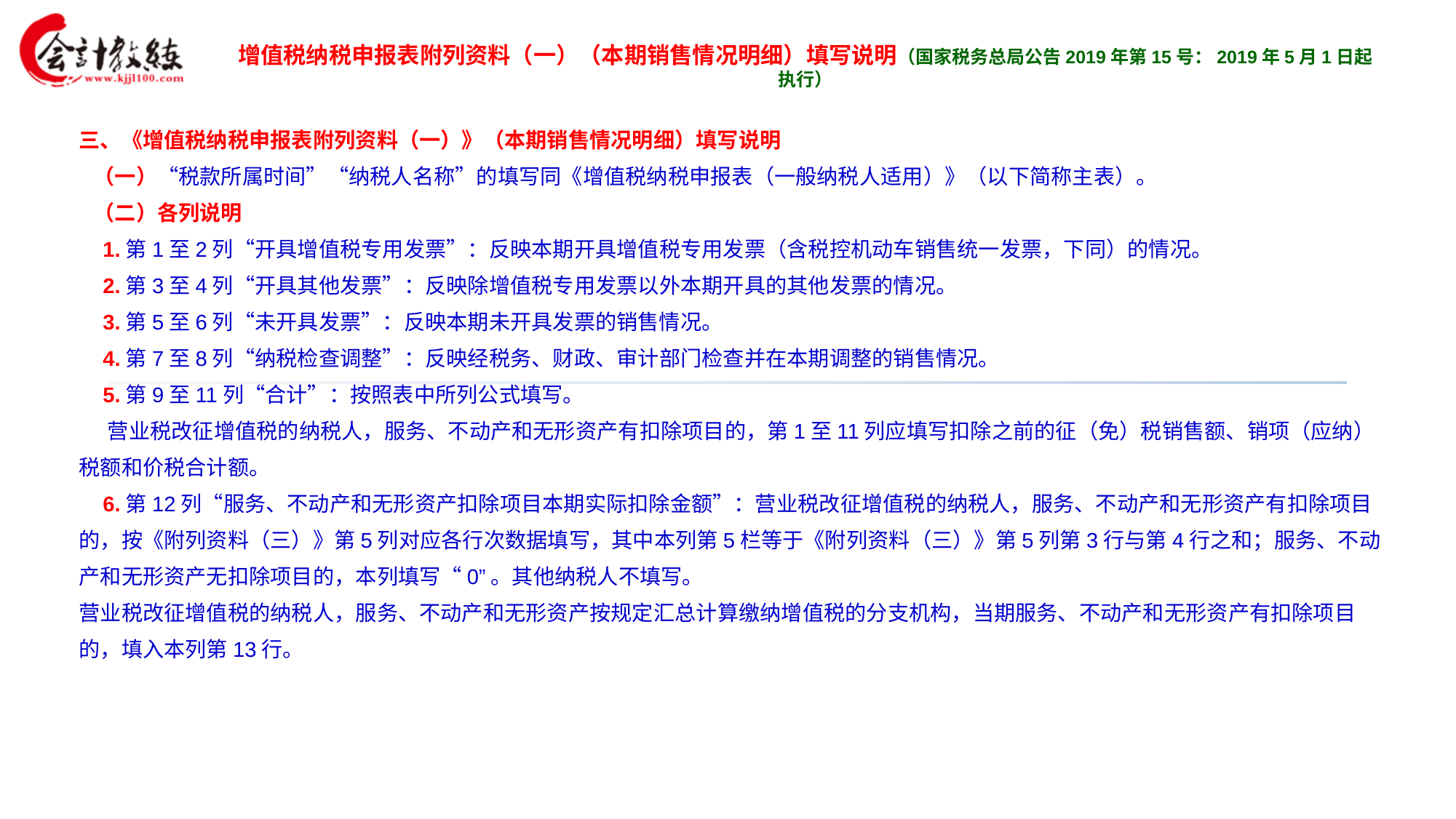

增值税纳税申报表附列资料（一）（本期销售情况明细）填写说明（国家税务总局公告2019年第15号：2019年5月1日起执行）
三、《增值税纳税申报表附列资料（一）》（本期销售情况明细）填写说明
  （一）“税款所属时间”“纳税人名称”的填写同《增值税纳税申报表（一般纳税人适用）》（以下简称主表）。
  （二）各列说明
    1.第1至2列“开具增值税专用发票”：反映本期开具增值税专用发票（含税控机动车销售统一发票，下同）的情况。
    2.第3至4列“开具其他发票”：反映除增值税专用发票以外本期开具的其他发票的情况。
    3.第5至6列“未开具发票”：反映本期未开具发票的销售情况。
    4.第7至8列“纳税检查调整”：反映经税务、财政、审计部门检查并在本期调整的销售情况。
    5.第9至11列“合计”：按照表中所列公式填写。
     营业税改征增值税的纳税人，服务、不动产和无形资产有扣除项目的，第1至11列应填写扣除之前的征（免）税销售额、销项（应纳）税额和价税合计额。
    6.第12列“服务、不动产和无形资产扣除项目本期实际扣除金额”：营业税改征增值税的纳税人，服务、不动产和无形资产有扣除项目的，按《附列资料（三）》第5列对应各行次数据填写，其中本列第5栏等于《附列资料（三）》第5列第3行与第4行之和；服务、不动产和无形资产无扣除项目的，本列填写“0”。其他纳税人不填写。
营业税改征增值税的纳税人，服务、不动产和无形资产按规定汇总计算缴纳增值税的分支机构，当期服务、不动产和无形资产有扣除项目的，填入本列第13行。